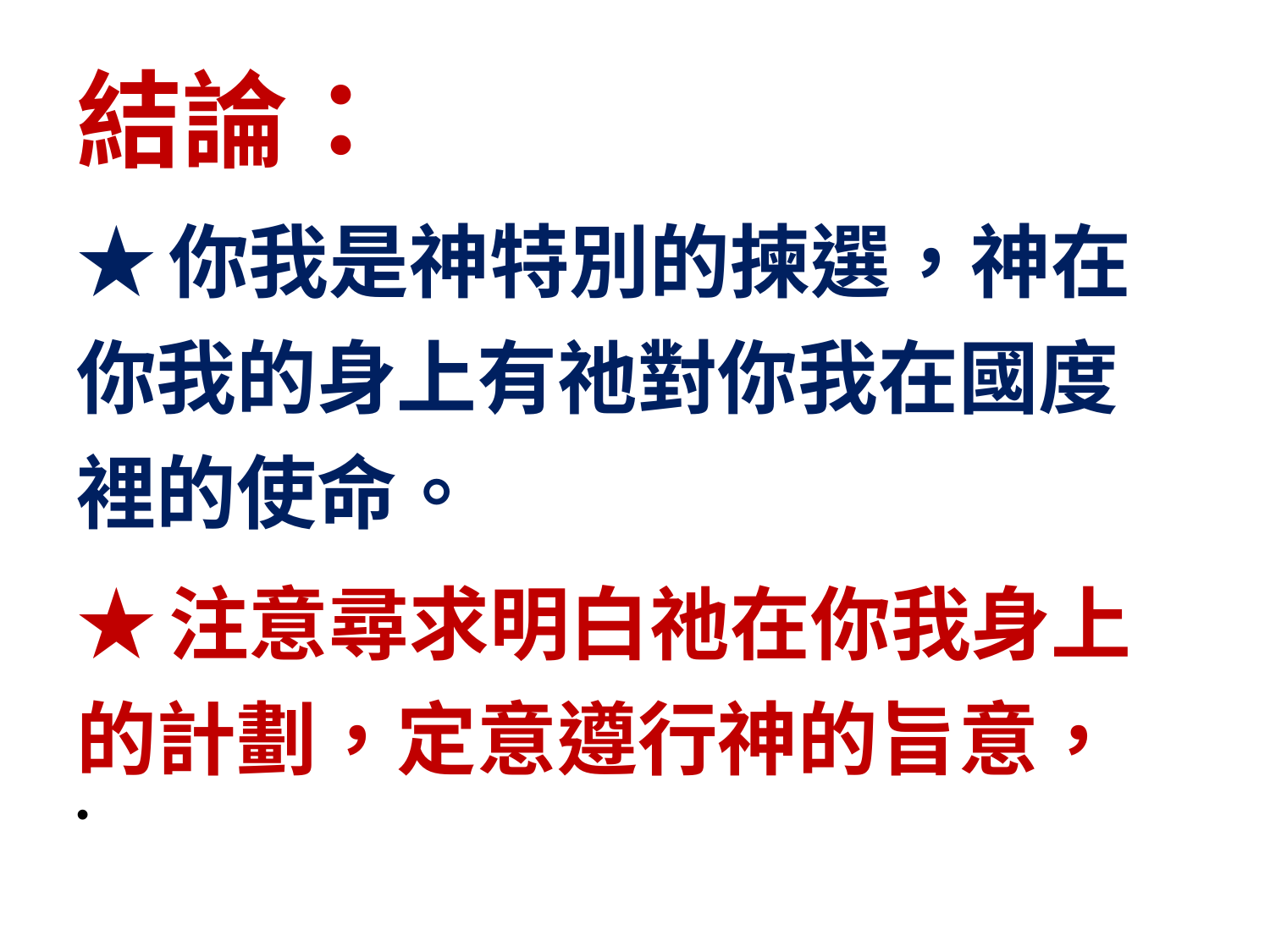

# 結論：
★你我是神特別的揀選，神在你我的身上有祂對你我在國度裡的使命。
★注意尋求明白祂在你我身上的計劃，定意遵行神的旨意，